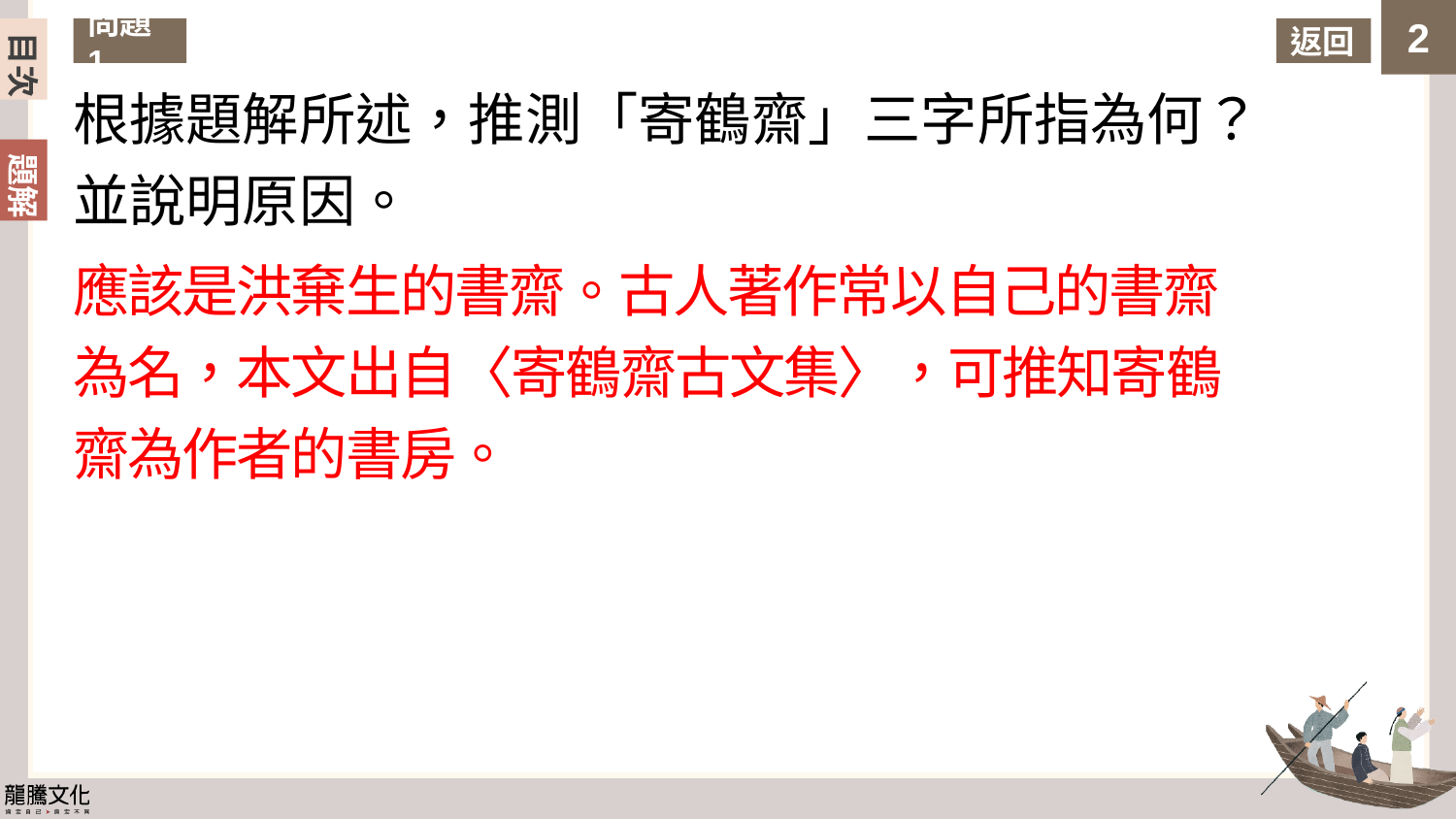

目次
問題1
返回
根據題解所述，推測「寄鶴齋」三字所指為何？並說明原因。
應該是洪棄生的書齋。古人著作常以自己的書齋為名，本文出自〈寄鶴齋古文集〉，可推知寄鶴齋為作者的書房。